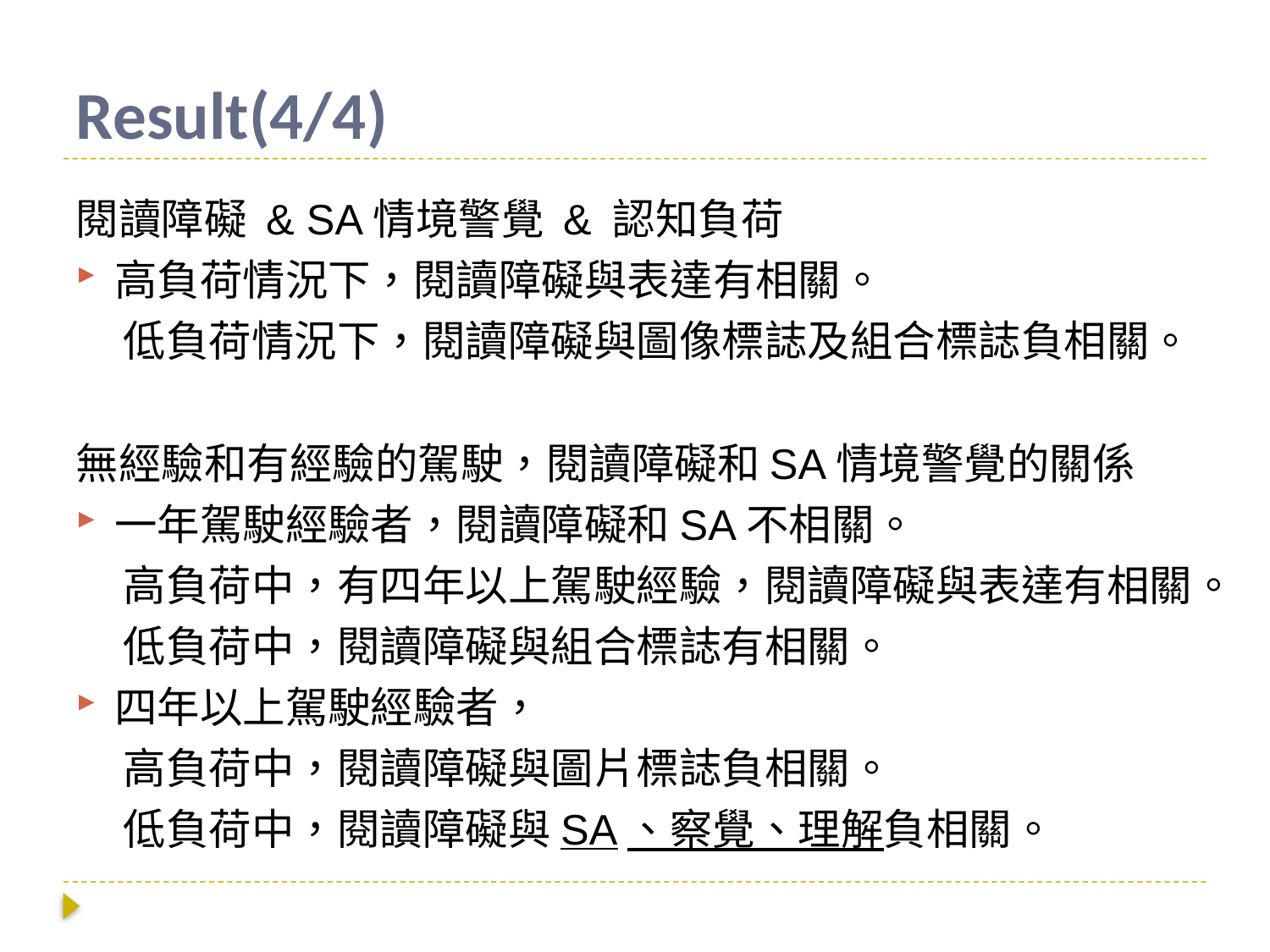

# Result(4/4)
閱讀障礙 & SA情境警覺 & 認知負荷
高負荷情況下，閱讀障礙與表達有相關。
    低負荷情況下，閱讀障礙與圖像標誌及組合標誌負相關。

無經驗和有經驗的駕駛，閱讀障礙和SA情境警覺的關係
一年駕駛經驗者，閱讀障礙和SA不相關。
    高負荷中，有四年以上駕駛經驗，閱讀障礙與表達有相關。
    低負荷中，閱讀障礙與組合標誌有相關。
四年以上駕駛經驗者，
    高負荷中，閱讀障礙與圖片標誌負相關。
    低負荷中，閱讀障礙與SA、察覺、理解負相關。